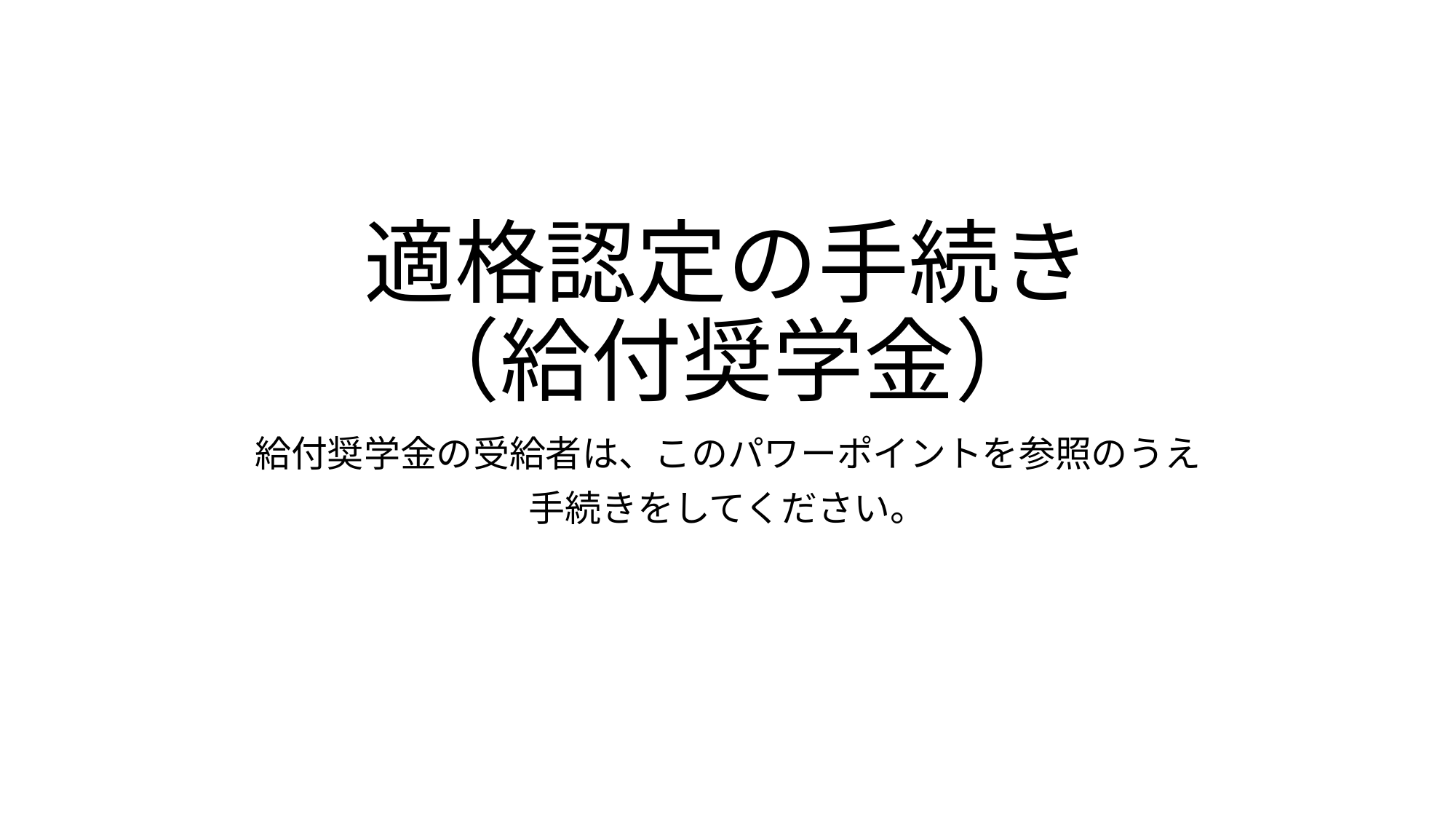

# 適格認定の手続き （給付奨学金）
給付奨学金の受給者は、このパワーポイントを参照のうえ
手続きをしてください。